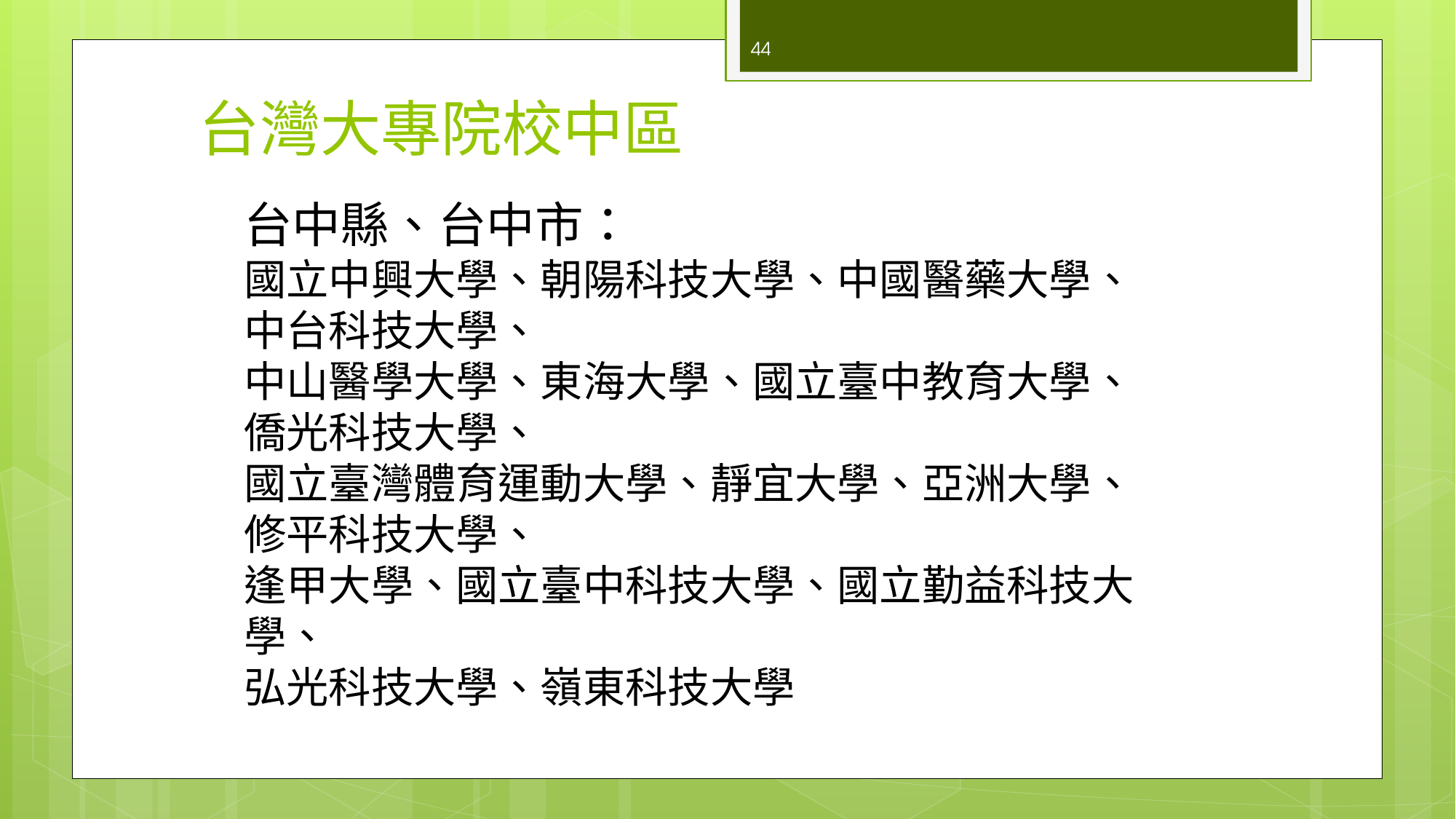

44
台灣大專院校中區
台中縣、台中市：
國立中興大學、朝陽科技大學、中國醫藥大學、中台科技大學、
中山醫學大學、東海大學、國立臺中教育大學、僑光科技大學、
國立臺灣體育運動大學、靜宜大學、亞洲大學、修平科技大學、
逢甲大學、國立臺中科技大學、國立勤益科技大學、
弘光科技大學、嶺東科技大學